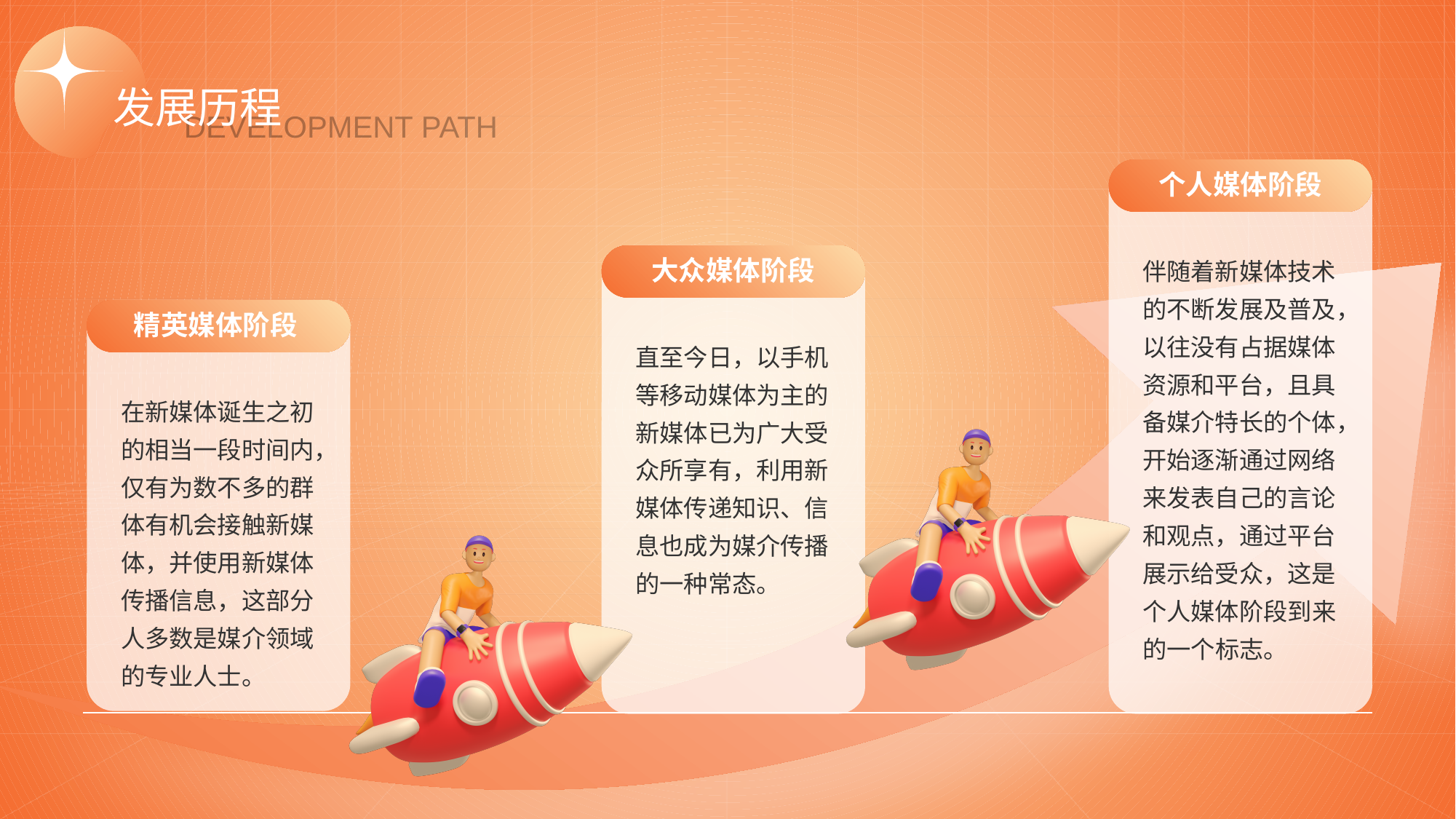

发展历程
DEVELOPMENT PATH

个人媒体阶段
伴随着新媒体技术的不断发展及普及，以往没有占据媒体资源和平台，且具备媒介特长的个体，开始逐渐通过网络来发表自己的言论和观点，通过平台展示给受众，这是个人媒体阶段到来的一个标志。

大众媒体阶段

精英媒体阶段
直至今日，以手机等移动媒体为主的新媒体已为广大受众所享有，利用新媒体传递知识、信息也成为媒介传播的一种常态。
在新媒体诞生之初的相当一段时间内，仅有为数不多的群体有机会接触新媒体，并使用新媒体传播信息，这部分人多数是媒介领域的专业人士。